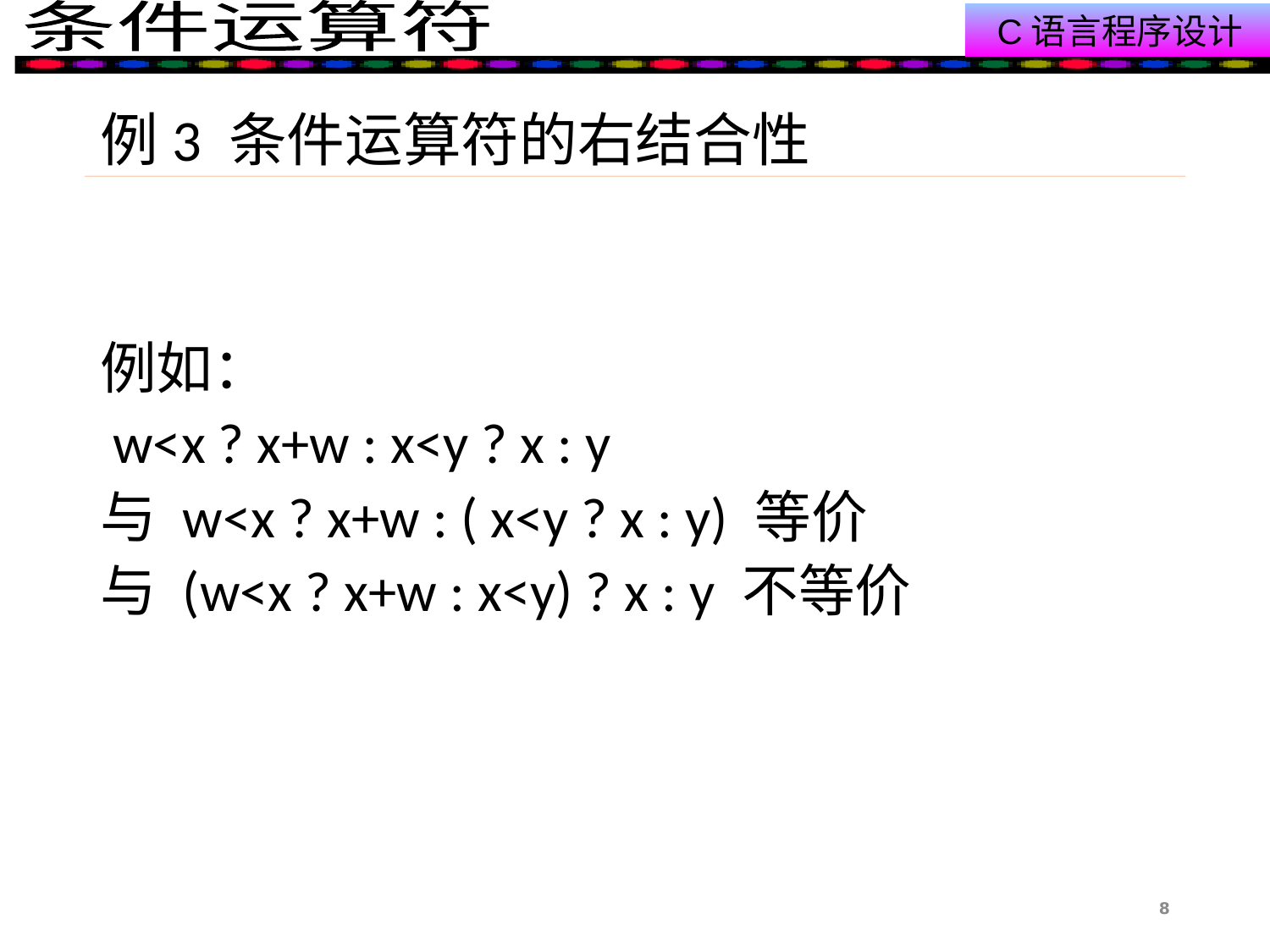

# 例3 条件运算符的右结合性

例如：
 w<x ? x+w : x<y ? x : y
与 w<x ? x+w : ( x<y ? x : y) 等价
与 (w<x ? x+w : x<y) ? x : y 不等价

8